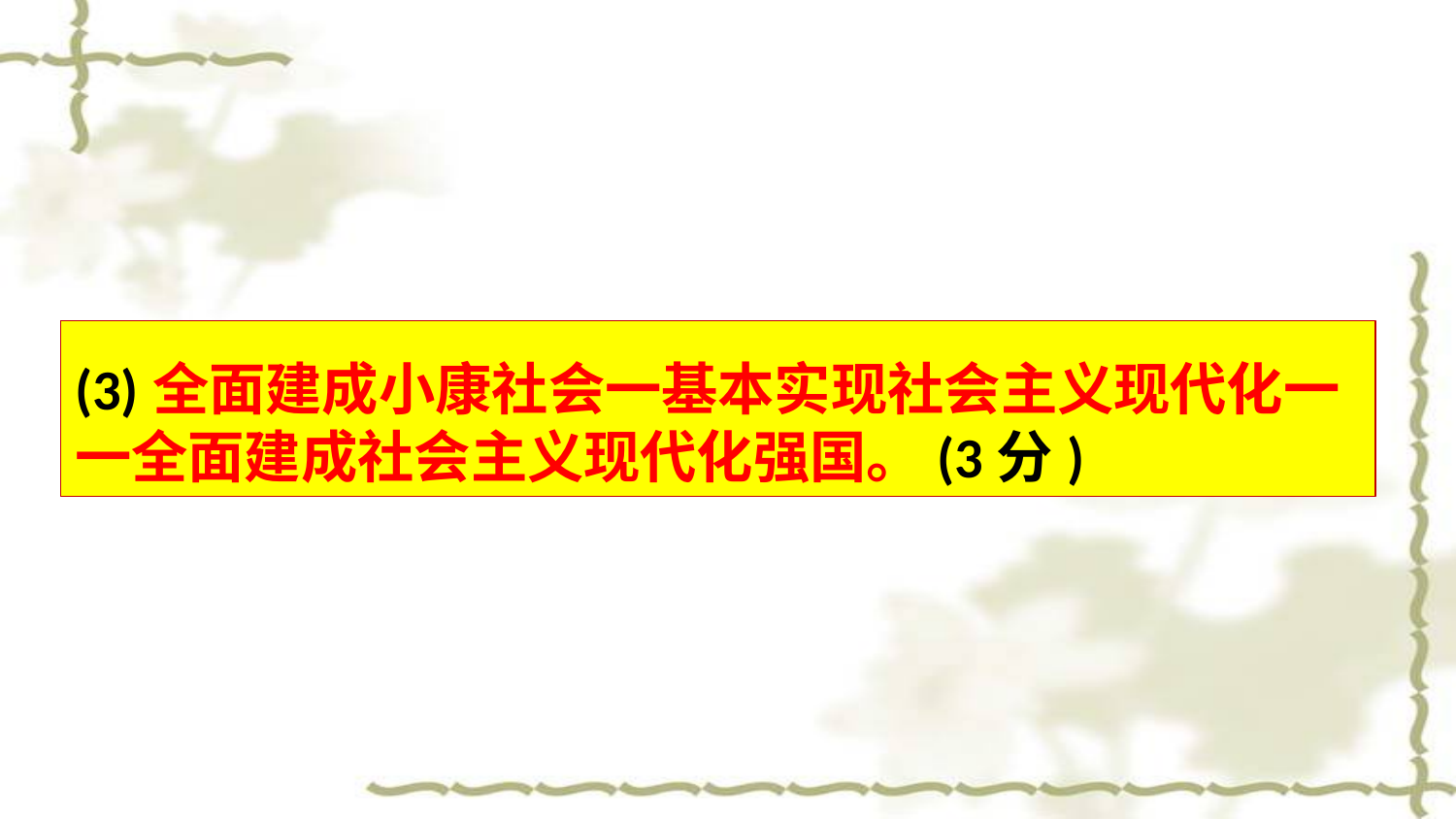

(3)全面建成小康社会一基本实现社会主义现代化一一全面建成社会主义现代化强国。(3分)